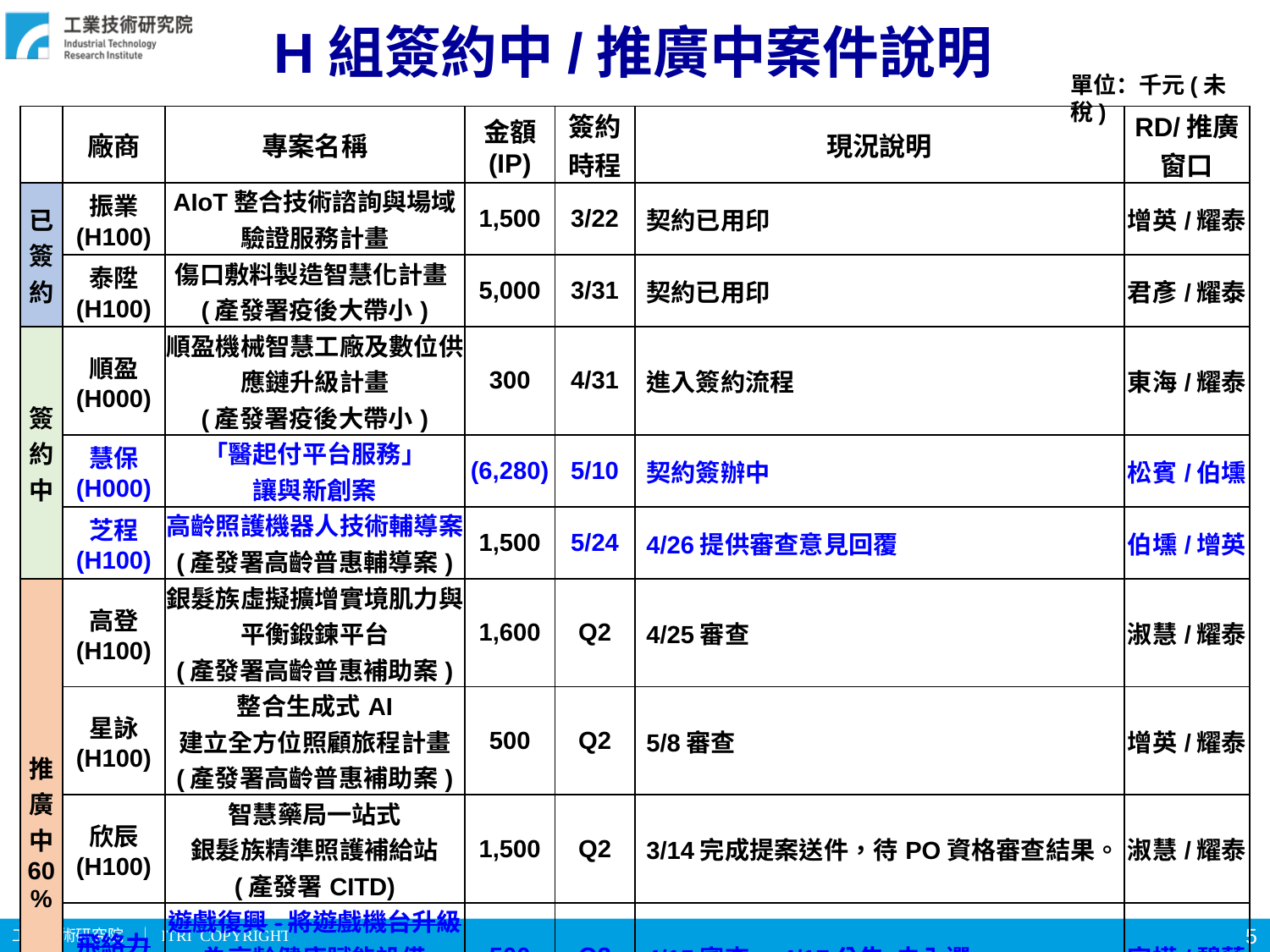

# H組簽約中/推廣中案件說明
單位：千元(未稅)
|  | 廠商 | 專案名稱 | 金額 (IP) | 簽約 時程 | 現況說明 | RD/推廣 窗口 |
| --- | --- | --- | --- | --- | --- | --- |
| 已簽約 | 振業 (H100) | AIoT整合技術諮詢與場域驗證服務計畫 | 1,500 | 3/22 | 契約已用印 | 增英/耀泰 |
|  | 泰陞 (H100) | 傷口敷料製造智慧化計畫(產發署疫後大帶小) | 5,000 | 3/31 | 契約已用印 | 君彥/耀泰 |
| 簽約中 | 順盈 (H000) | 順盈機械智慧工廠及數位供應鏈升級計畫 (產發署疫後大帶小) | 300 | 4/31 | 進入簽約流程 | 東海/耀泰 |
|  | 慧保 (H000) | 「醫起付平台服務」 讓與新創案 | (6,280) | 5/10 | 契約簽辦中 | 松賓/伯壎 |
|  | 芝程 (H100) | 高齡照護機器人技術輔導案 (產發署高齡普惠輔導案) | 1,500 | 5/24 | 4/26提供審查意見回覆 | 伯壎/增英 |
| 推廣中 60% | 高登 (H100) | 銀髮族虛擬擴增實境肌力與平衡鍛鍊平台 (產發署高齡普惠補助案) | 1,600 | Q2 | 4/25審查 | 淑慧/耀泰 |
|  | 星詠 (H100) | 整合生成式AI 建立全方位照顧旅程計畫 (產發署高齡普惠補助案) | 500 | Q2 | 5/8審查 | 增英/耀泰 |
|  | 欣辰 (H100) | 智慧藥局一站式 銀髮族精準照護補給站 (產發署CITD) | 1,500 | Q2 | 3/14完成提案送件，待PO資格審查結果。 | 淑慧/耀泰 |
|  | 飛絡力 (H200) | 遊戲復興-將遊戲機台升級為高齡健康賦能設備 (產發署高齡普惠輔導案) | 500 | Q3 | 4/15審查，4/17公告 未入選 | 宗樺/碧蓮 |
|  | 護聯資訊 (H200) | 智慧居家防護網解決方案 (產發署高齡普惠輔導案) | 300 | Q3 | 準備主題輔導提案中 | 玉倫/毓瑩 |